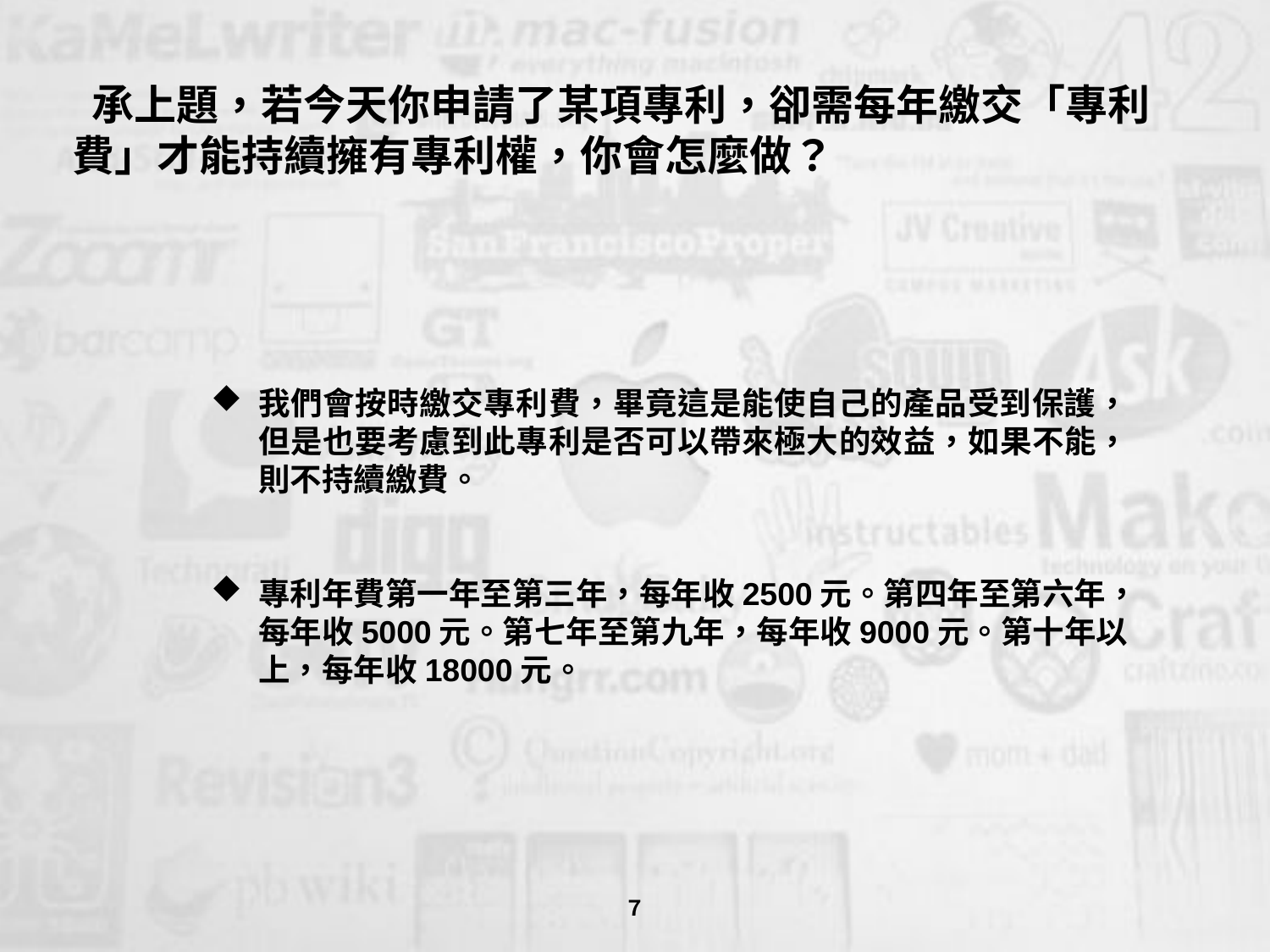

# 承上題，若今天你申請了某項專利，卻需每年繳交「專利費」才能持續擁有專利權，你會怎麼做？
我們會按時繳交專利費，畢竟這是能使自己的產品受到保護，但是也要考慮到此專利是否可以帶來極大的效益，如果不能，則不持續繳費。

專利年費第一年至第三年，每年收2500元。第四年至第六年，每年收5000元。第七年至第九年，每年收9000元。第十年以上，每年收18000元。
７